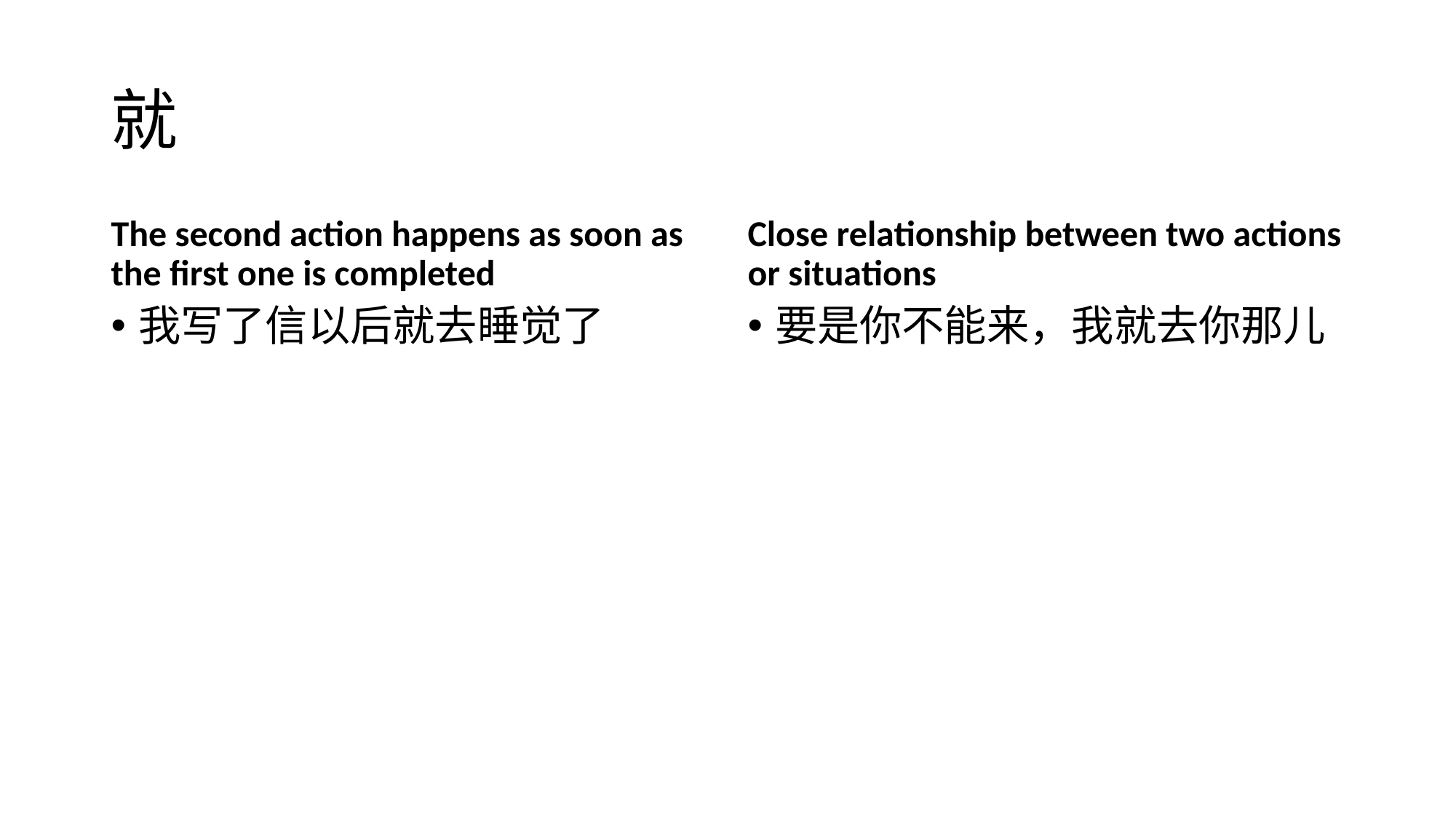

# 就
The second action happens as soon as the first one is completed
Close relationship between two actions or situations
我写了信以后就去睡觉了

要是你不能来，我就去你那儿